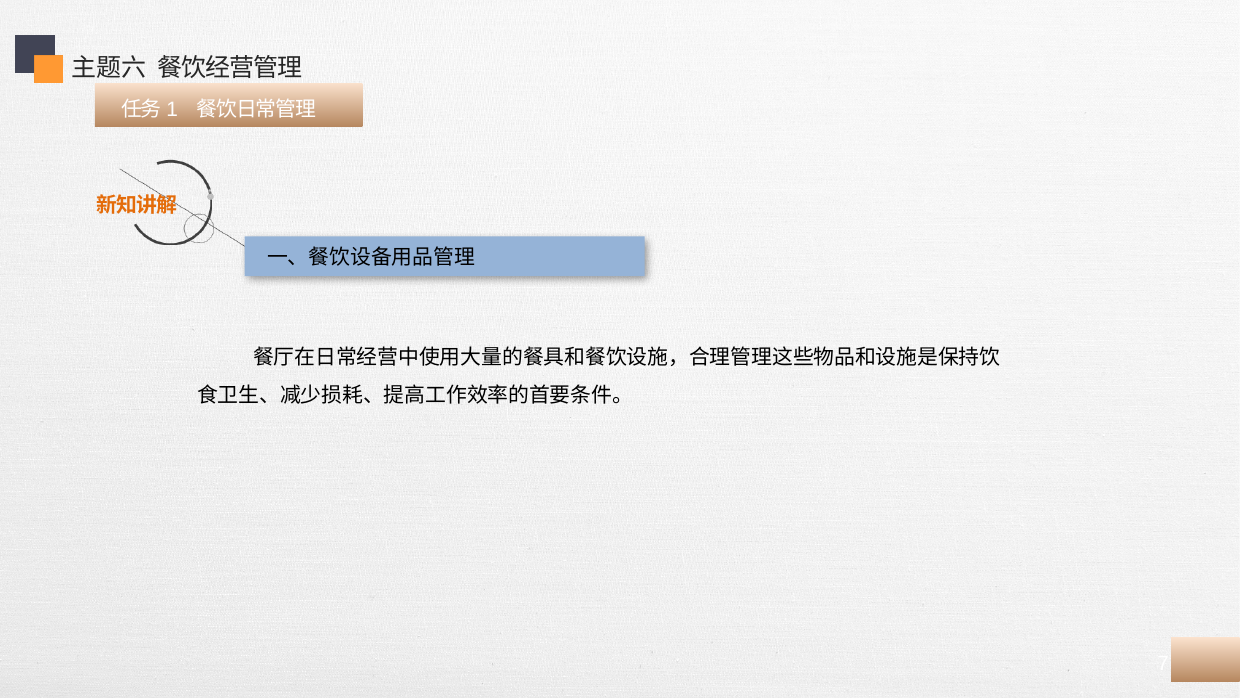

主题六  餐饮经营管理
 任务1   餐饮日常管理
 一、餐饮设备用品管理
  餐厅在日常经营中使用大量的餐具和餐饮设施，合理管理这些物品和设施是保持饮食卫生、减少损耗、提高工作效率的首要条件。